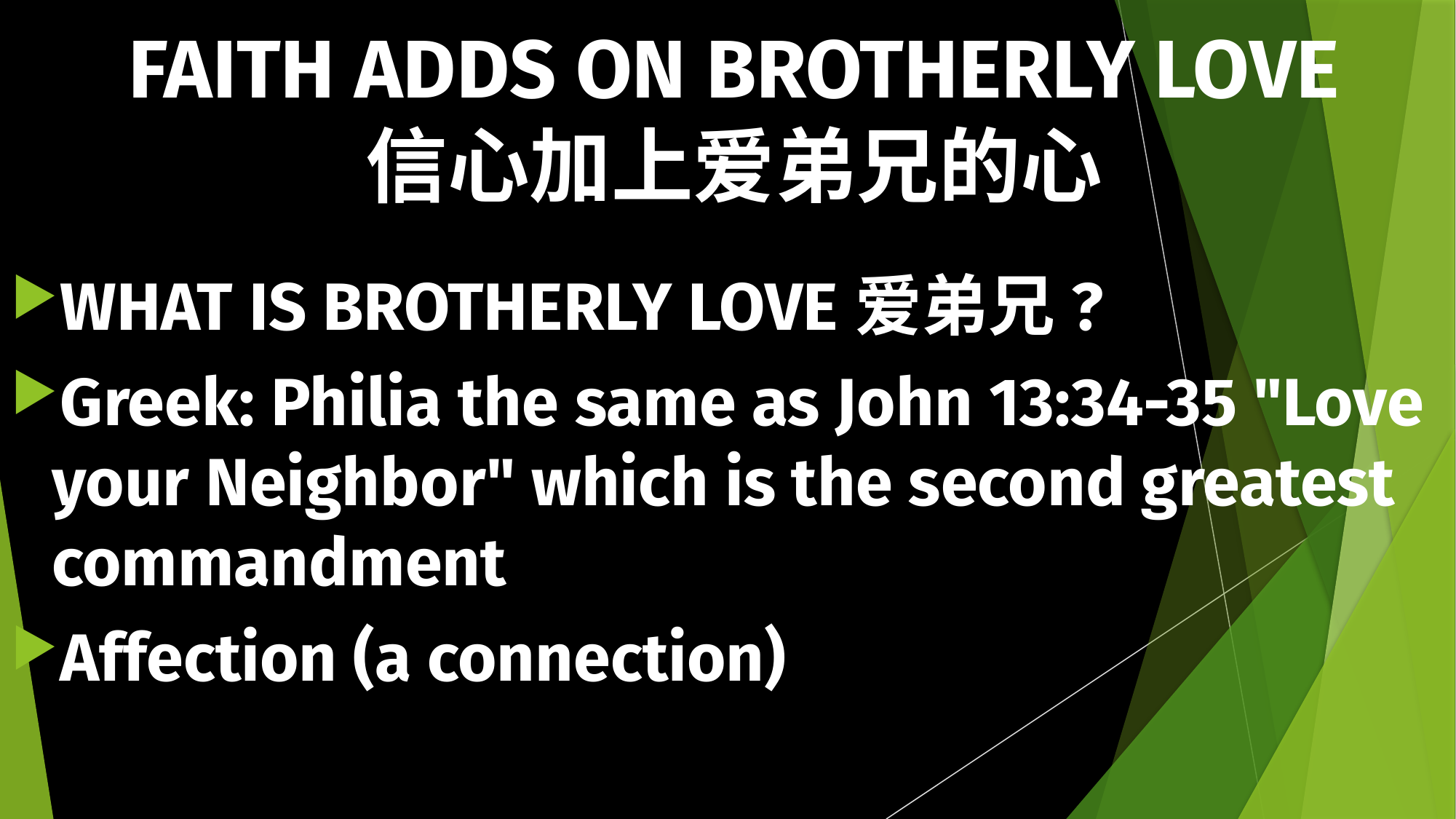

# FAITH ADDS ON BROTHERLY LOVE 信心加上爱弟兄的心
WHAT IS BROTHERLY LOVE爱弟兄?
Greek: Philia the same as John 13:34-35 "Love your Neighbor" which is the second greatest commandment
Affection (a connection)